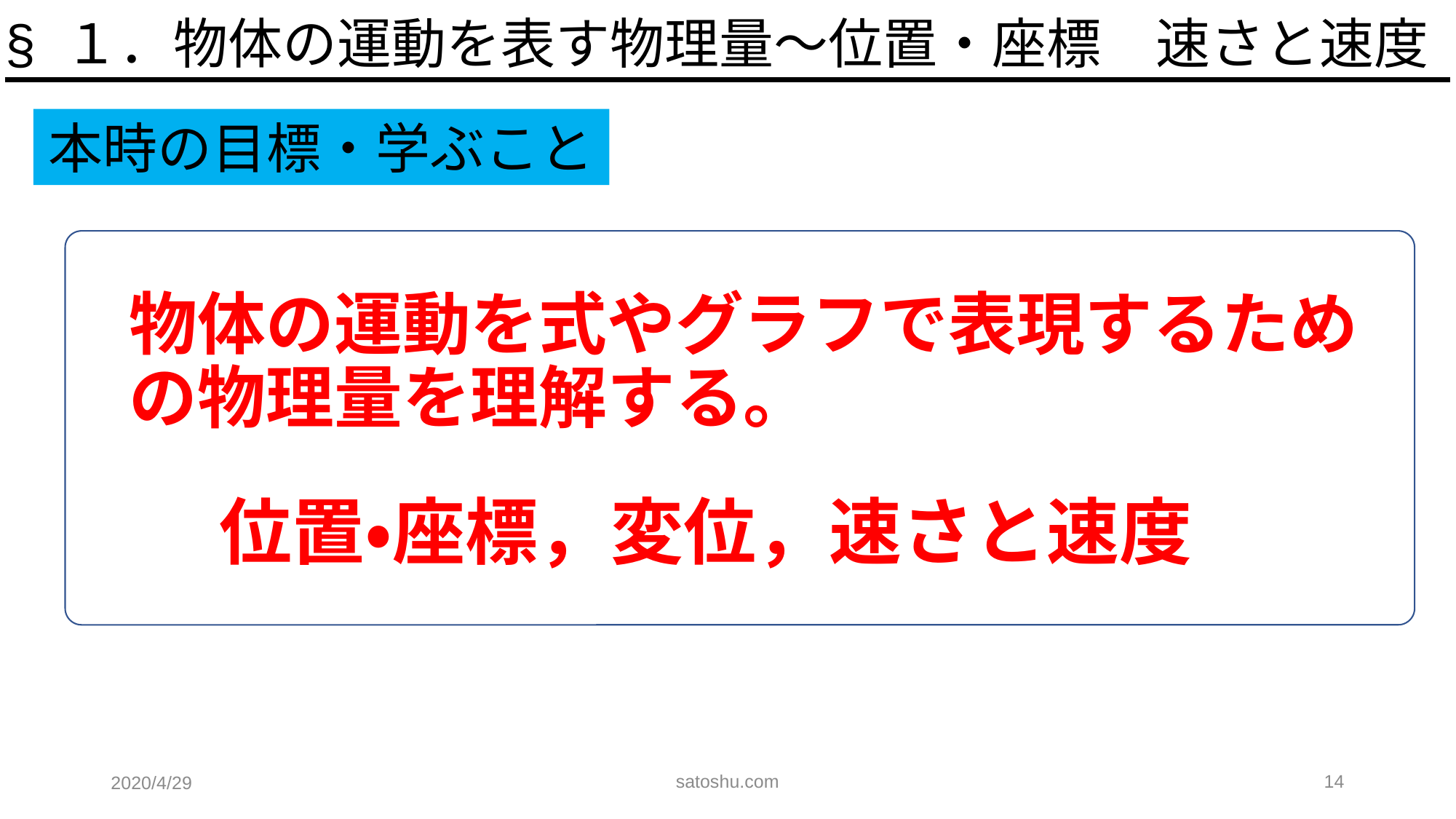

§ １．物体の運動を表す物理量～位置・座標　速さと速度
本時の目標・学ぶこと

物体の運動を式やグラフで表現するための物理量を理解する。
位置・座標，変位，速さと速度
satoshu.com
14
2020/4/29